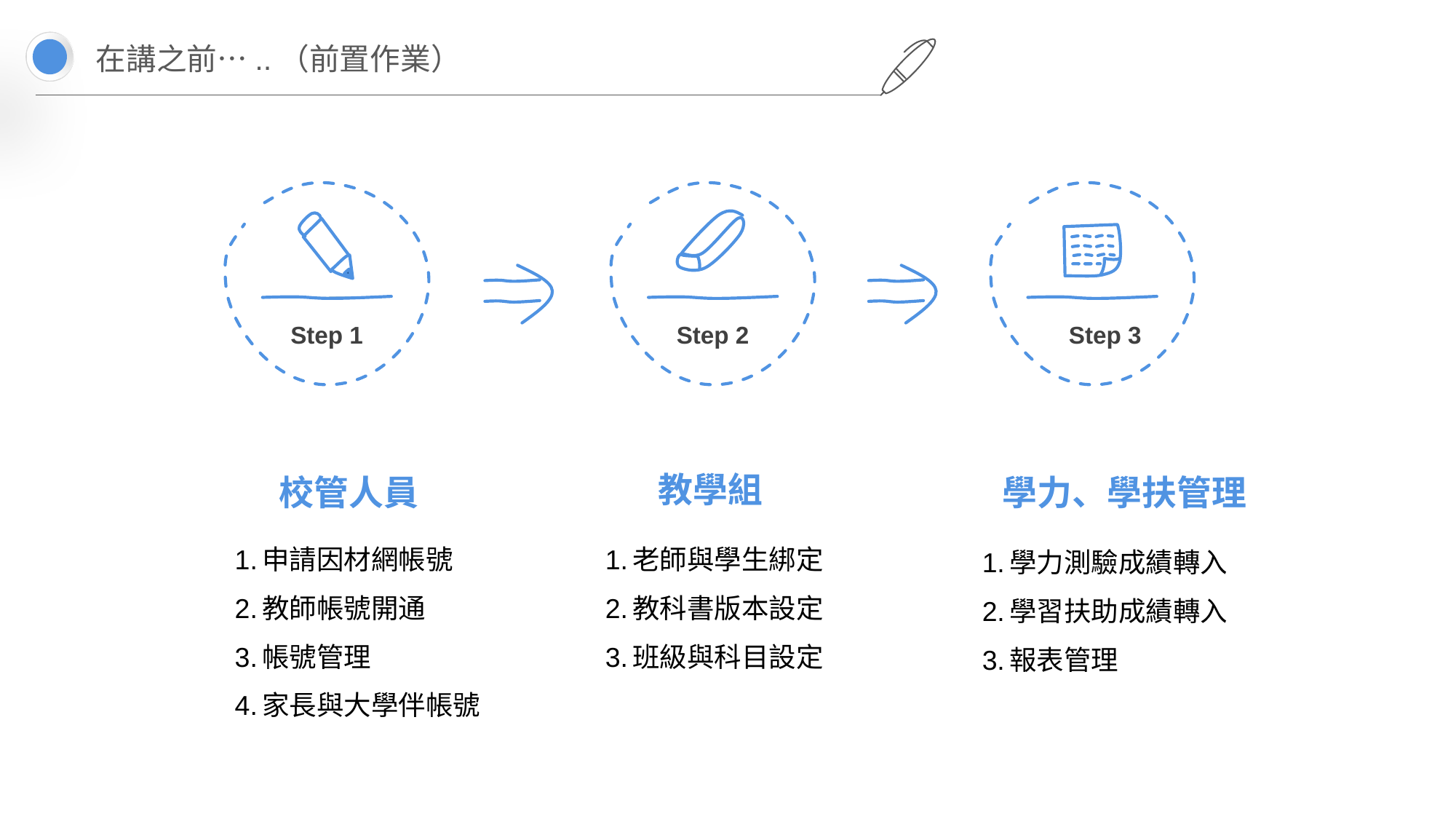

在講之前…..（前置作業）

Step 1
Step 2
Step 3
教學組
老師與學生綁定
教科書版本設定
班級與科目設定
校管人員
申請因材網帳號
教師帳號開通
帳號管理
家長與大學伴帳號
學力、學扶管理
學力測驗成績轉入
學習扶助成績轉入
報表管理